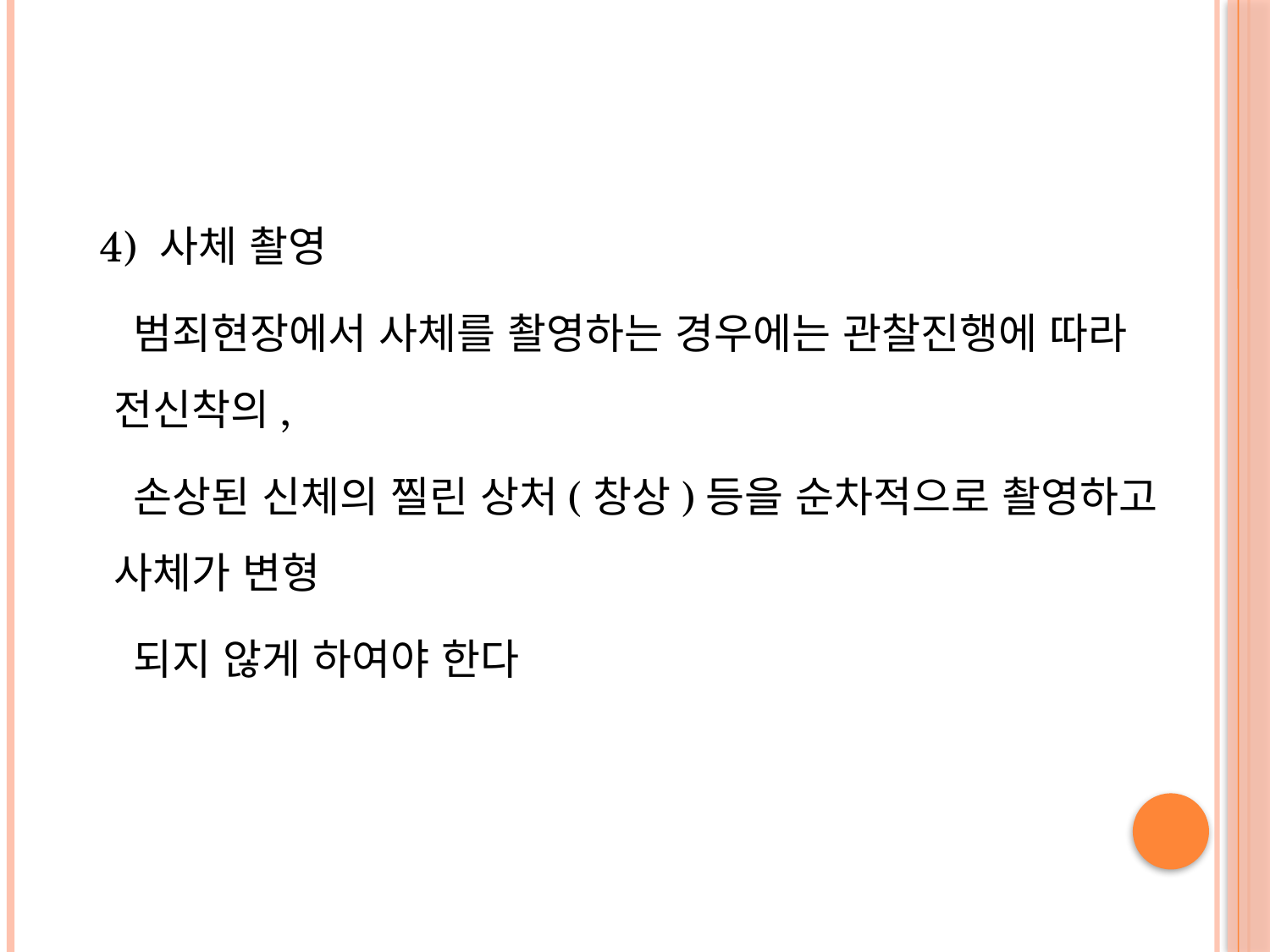

#
  4) 사체 촬영
    범죄현장에서 사체를 촬영하는 경우에는 관찰진행에 따라 전신착의,
    손상된 신체의 찔린 상처(창상)등을 순차적으로 촬영하고 사체가 변형
    되지 않게 하여야 한다